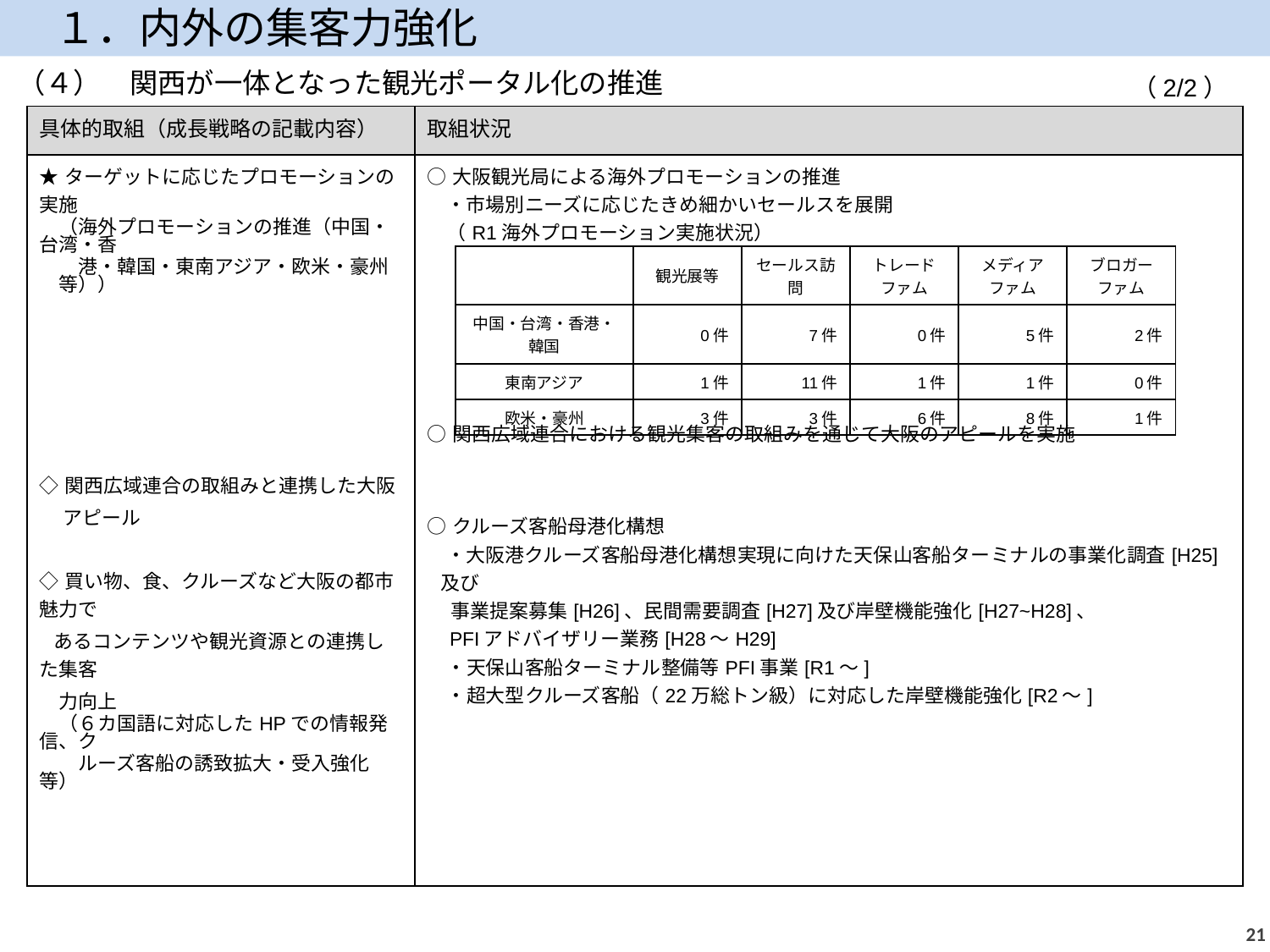

１．内外の集客力強化
（４）　関西が一体となった観光ポータル化の推進
（2/2）
| 具体的取組（成長戦略の記載内容） | 取組状況 |
| --- | --- |
| ★ターゲットに応じたプロモーションの実施 　（海外プロモーションの推進（中国・台湾・香 　　港・韓国・東南アジア・欧米・豪州　等）） ◇関西広域連合の取組みと連携した大阪 　 アピール 　 ◇買い物、食、クルーズなど大阪の都市魅力で あるコンテンツや観光資源との連携した集客 　力向上 　（６カ国語に対応したHPでの情報発信、ク 　　ルーズ客船の誘致拡大・受入強化　等） | ○大阪観光局による海外プロモーションの推進 　・市場別ニーズに応じたきめ細かいセールスを展開 　（R1海外プロモーション実施状況） ○関西広域連合における観光集客の取組みを通じて大阪のアピールを実施 ○クルーズ客船母港化構想 　・大阪港クルーズ客船母港化構想実現に向けた天保山客船ターミナルの事業化調査[H25]及び 事業提案募集[H26]、民間需要調査[H27]及び岸壁機能強化[H27~H28]、 PFIアドバイザリー業務[H28～H29] 　・天保山客船ターミナル整備等PFI事業[R1～] 　・超大型クルーズ客船（22万総トン級）に対応した岸壁機能強化[R2～] |
|  | 観光展等 | セールス訪問 | トレードファム | メディアファム | ブロガーファム |
| --- | --- | --- | --- | --- | --- |
| 中国・台湾・香港・韓国 | 0件 | 7件 | 0件 | 5件 | 2件 |
| 東南アジア | 1件 | 11件 | 1件 | 1件 | 0件 |
| 欧米・豪州 | 3件 | 3件 | 6件 | 8件 | 1件 |
21